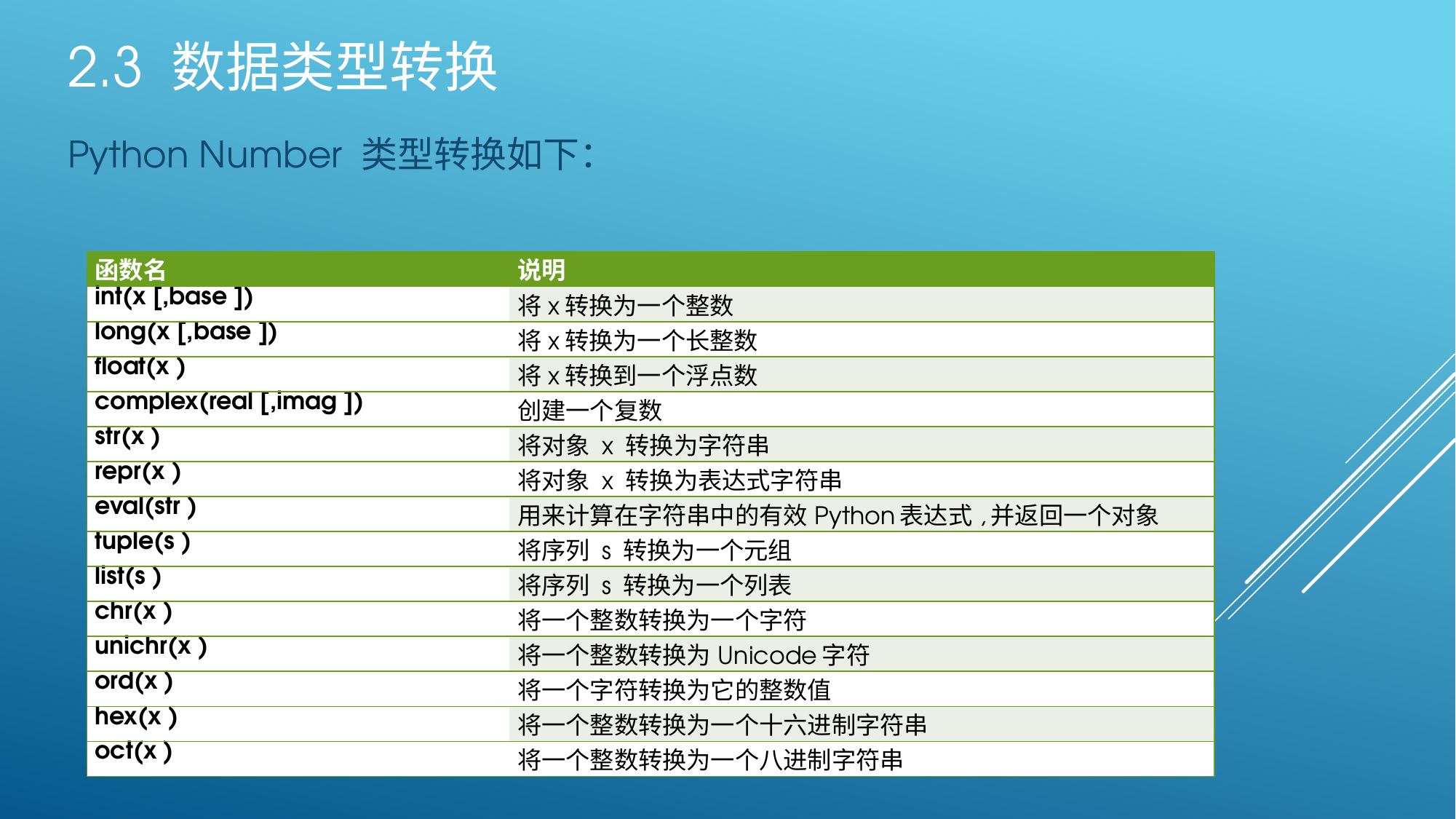

# 2.3 数据类型转换
Python Number 类型转换如下：
| 函数名 | 说明 |
| --- | --- |
| int(x [,base ]) | 将x转换为一个整数 |
| long(x [,base ]) | 将x转换为一个长整数 |
| float(x ) | 将x转换到一个浮点数 |
| complex(real [,imag ]) | 创建一个复数 |
| str(x ) | 将对象 x 转换为字符串 |
| repr(x ) | 将对象 x 转换为表达式字符串 |
| eval(str ) | 用来计算在字符串中的有效Python表达式,并返回一个对象 |
| tuple(s ) | 将序列 s 转换为一个元组 |
| list(s ) | 将序列 s 转换为一个列表 |
| chr(x ) | 将一个整数转换为一个字符 |
| unichr(x ) | 将一个整数转换为Unicode字符 |
| ord(x ) | 将一个字符转换为它的整数值 |
| hex(x ) | 将一个整数转换为一个十六进制字符串 |
| oct(x ) | 将一个整数转换为一个八进制字符串 |